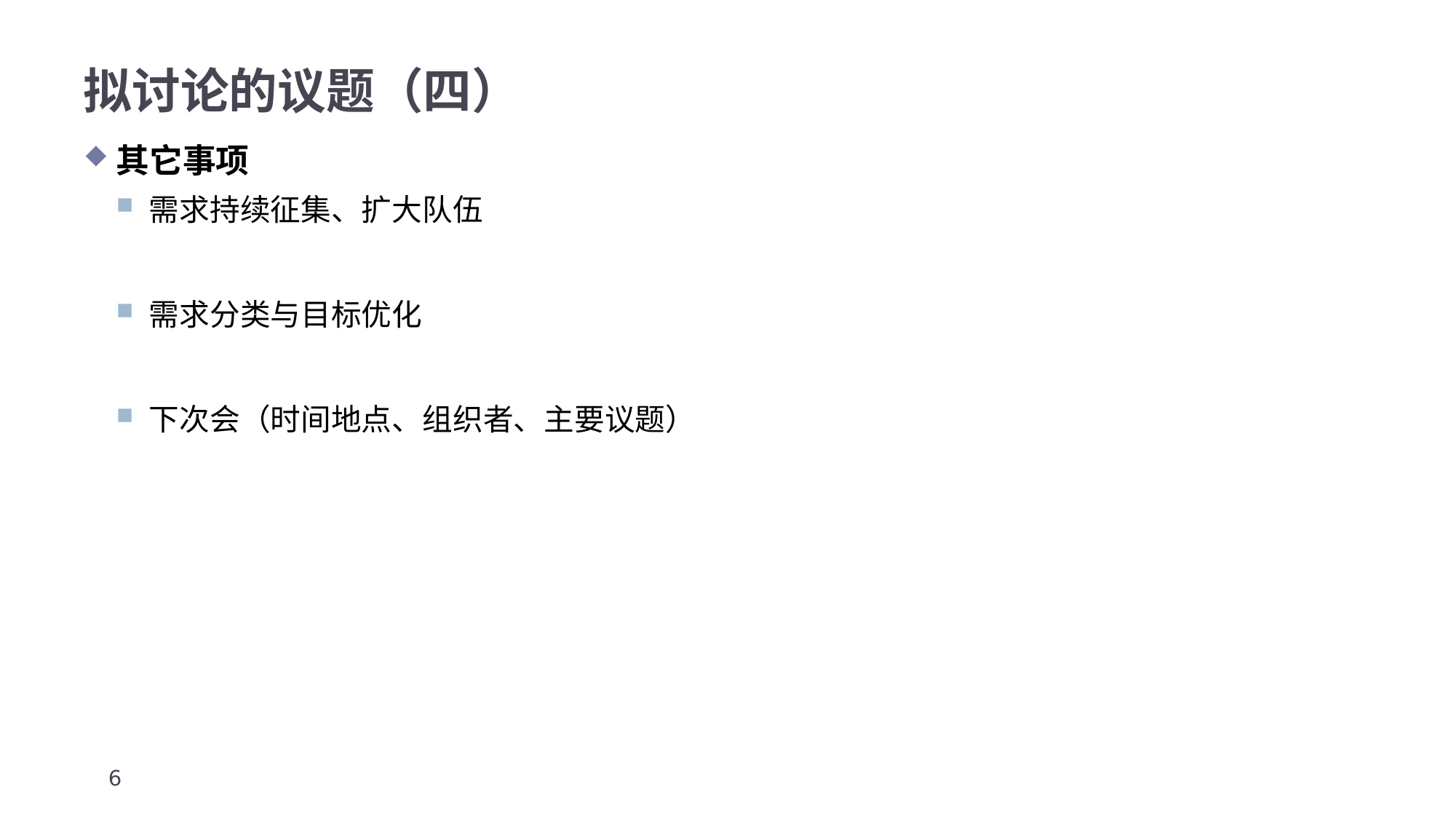

# 拟讨论的议题（四）
其它事项
需求持续征集、扩大队伍

需求分类与目标优化

下次会（时间地点、组织者、主要议题）
6